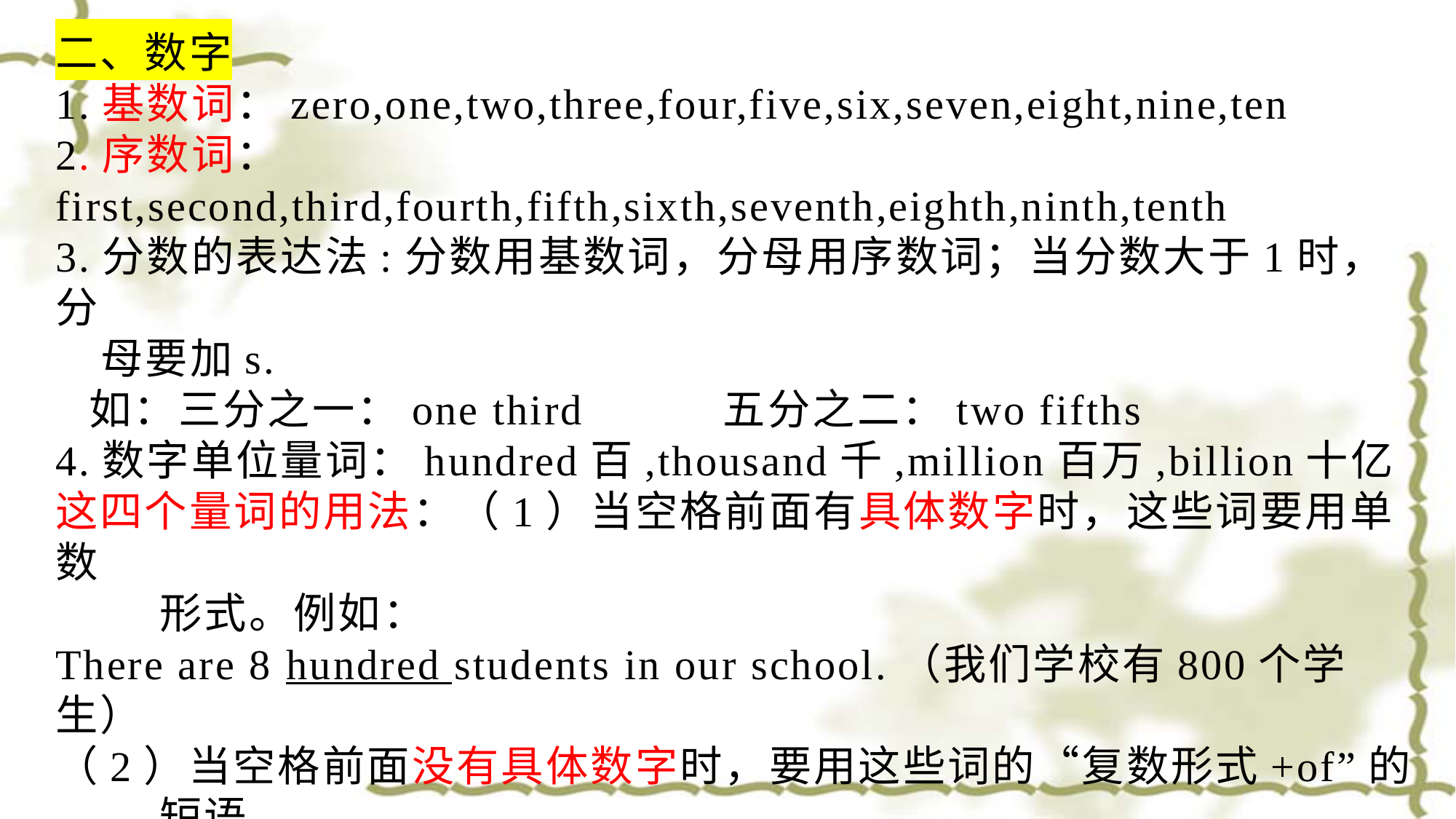

二、数字
1.基数词：zero,one,two,three,four,five,six,seven,eight,nine,ten
2.序数词：first,second,third,fourth,fifth,sixth,seventh,eighth,ninth,tenth
3.分数的表达法:分数用基数词，分母用序数词；当分数大于1时，分
   母要加s.
  如：三分之一：one third          五分之二：two fifths
4.数字单位量词：hundred百,thousand千,million百万,billion十亿
这四个量词的用法：（1）当空格前面有具体数字时，这些词要用单数
        形式。例如：
There are 8 hundred students in our school.（我们学校有800个学生）
（2）当空格前面没有具体数字时，要用这些词的“复数形式+of”的
        短语。
例如：Millions of people come to Shanghai.  数万人来上海。
         （说明：空格前面没有具体数词）